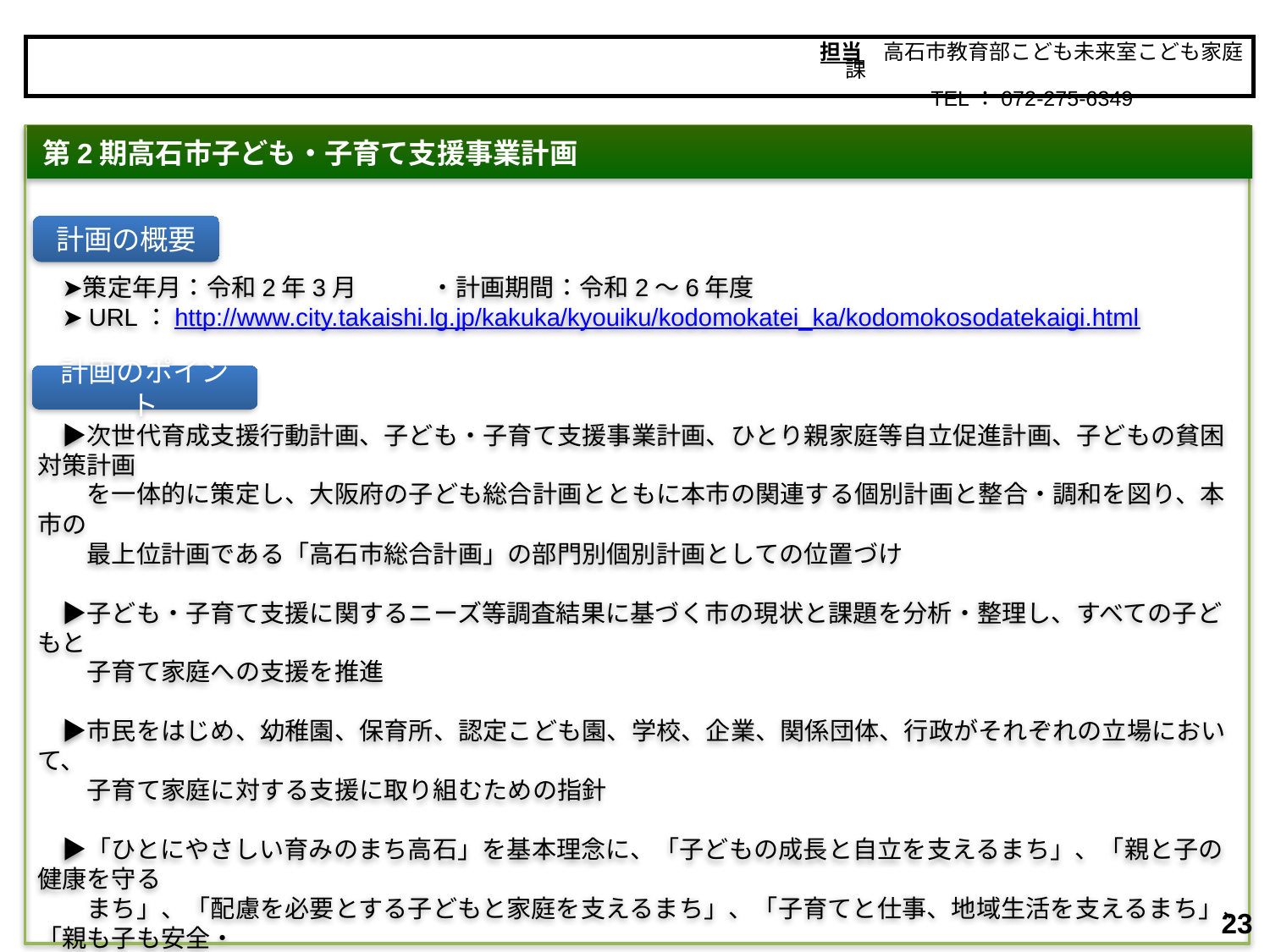

担当　高石市教育部こども未来室こども家庭課
　　　　　TEL：072-275-6349

高石市

　➤策定年月：令和2年3月　　　・計画期間：令和2～6年度
　➤URL：http://www.city.takaishi.lg.jp/kakuka/kyouiku/kodomokatei_ka/kodomokosodatekaigi.html

　▶次世代育成支援行動計画、子ども・子育て支援事業計画、ひとり親家庭等自立促進計画、子どもの貧困対策計画
　　を一体的に策定し、大阪府の子ども総合計画とともに本市の関連する個別計画と整合・調和を図り、本市の
　　最上位計画である「高石市総合計画」の部門別個別計画としての位置づけ

　▶子ども・子育て支援に関するニーズ等調査結果に基づく市の現状と課題を分析・整理し、すべての子どもと
　　子育て家庭への支援を推進

　▶市民をはじめ、幼稚園、保育所、認定こども園、学校、企業、関係団体、行政がそれぞれの立場において、
　　子育て家庭に対する支援に取り組むための指針

　▶「ひとにやさしい育みのまち高石」を基本理念に、「子どもの成長と自立を支えるまち」、「親と子の健康を守る
　　まち」、「配慮を必要とする子どもと家庭を支えるまち」、「子育てと仕事、地域生活を支えるまち」、「親も子も安全・
　　安心に暮らせるまち」の５つを基本目標とし、それぞれに具体的な基本施策を展開し、取組を推進

　▶子どもの貧困対策における新しい取り組みとして、貧困の連鎖を防止するため、これまで実施してきた高校進学を
　　目的とした学習支援だけでなく、保護者も含めた生活習慣・育成環境の改善への支援（学習・生活支援事業）を
　　実施

第2期高石市子ども・子育て支援事業計画
計画の概要
計画のポイント
23